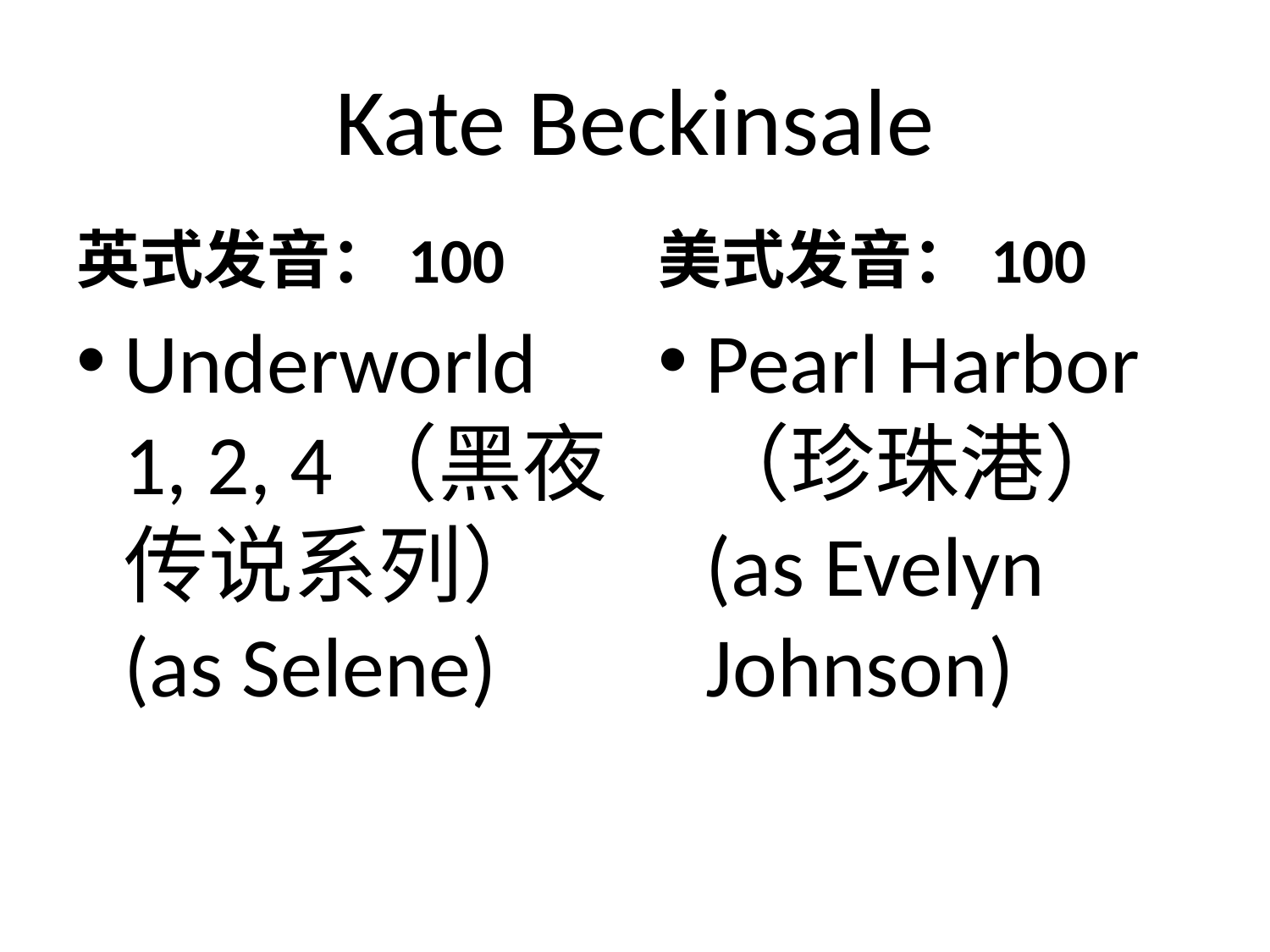

# Kate Beckinsale
英式发音：100
美式发音：100
Underworld 1, 2, 4（黑夜传说系列） (as Selene)
Pearl Harbor （珍珠港） (as Evelyn Johnson)